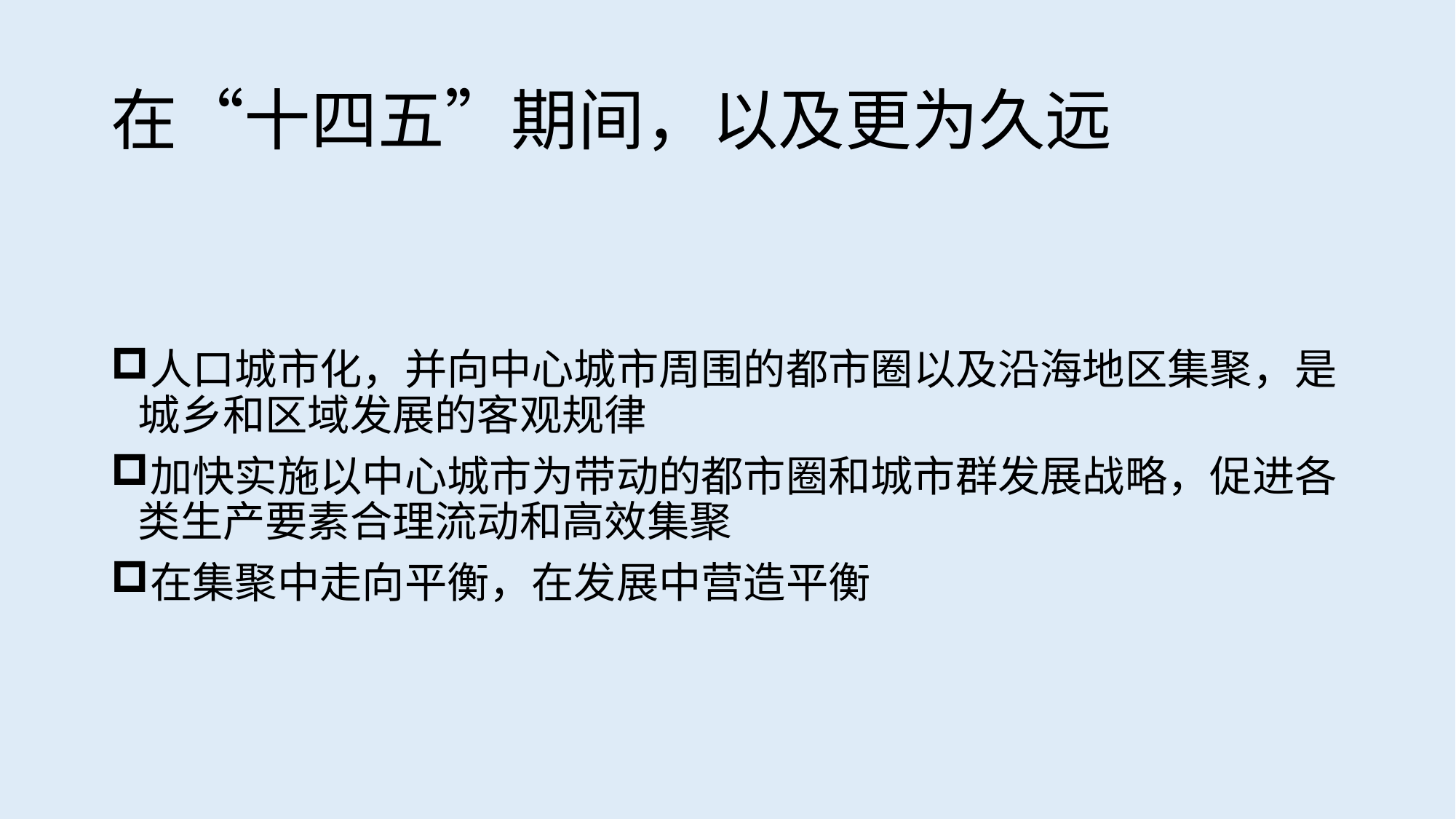

# 在“十四五”期间，以及更为久远
人口城市化，并向中心城市周围的都市圈以及沿海地区集聚，是城乡和区域发展的客观规律
加快实施以中心城市为带动的都市圈和城市群发展战略，促进各类生产要素合理流动和高效集聚
在集聚中走向平衡，在发展中营造平衡